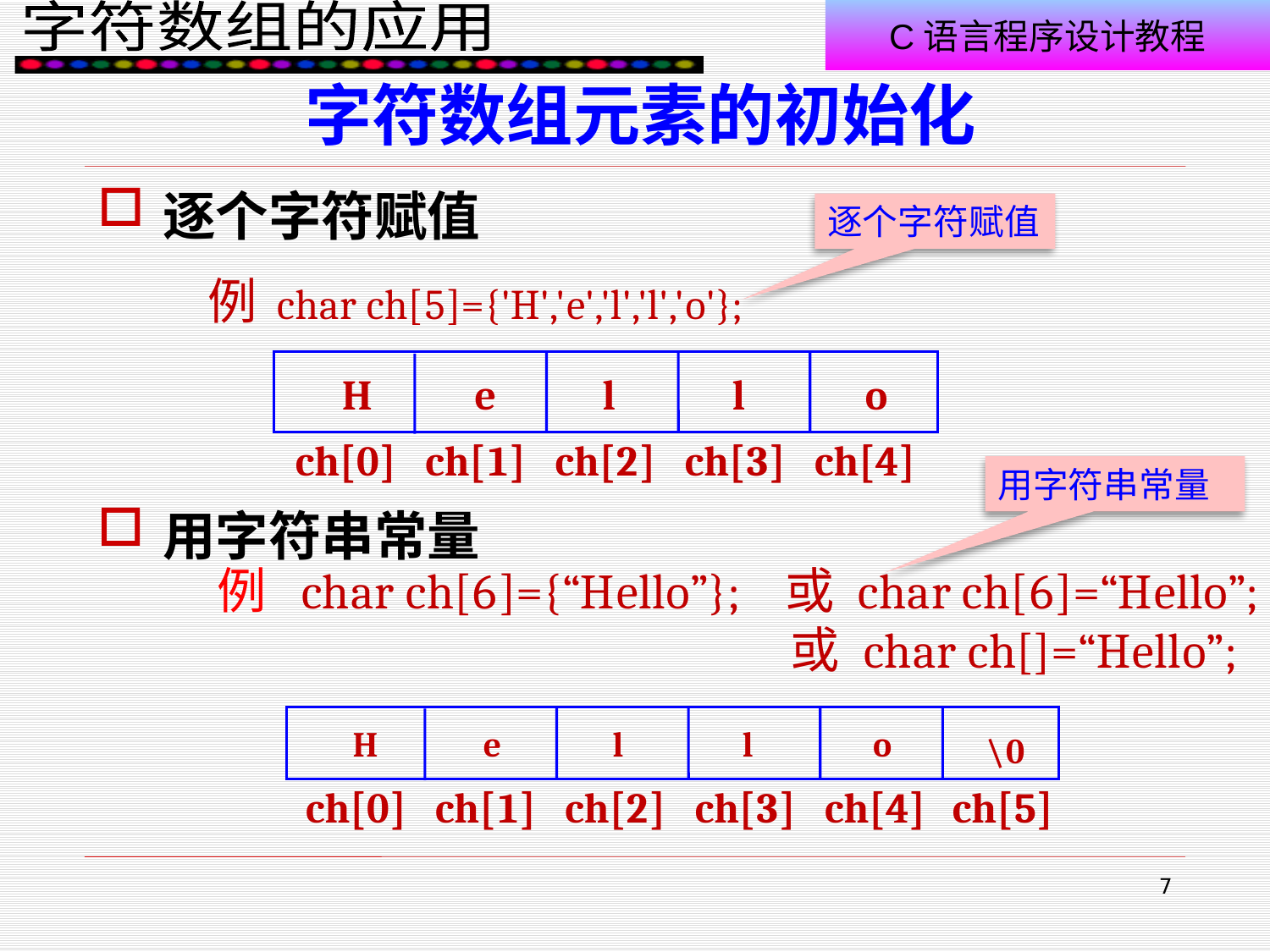

# 字符数组元素的初始化
逐个字符赋值
逐个字符赋值

例 char ch[5]={'H','e','l','l','o'};

H
e
l
l
o
ch[0]
ch[1]
ch[2]
ch[3]
ch[4]
用字符串常量
用字符串常量
例  char ch[6]={“Hello”};   或 char ch[6]=“Hello”;
                                                   或 char ch[]=“Hello”;

H
e
l
l
o
\0
ch[0]
ch[1]
ch[2]
ch[3]
ch[4]
ch[5]
7